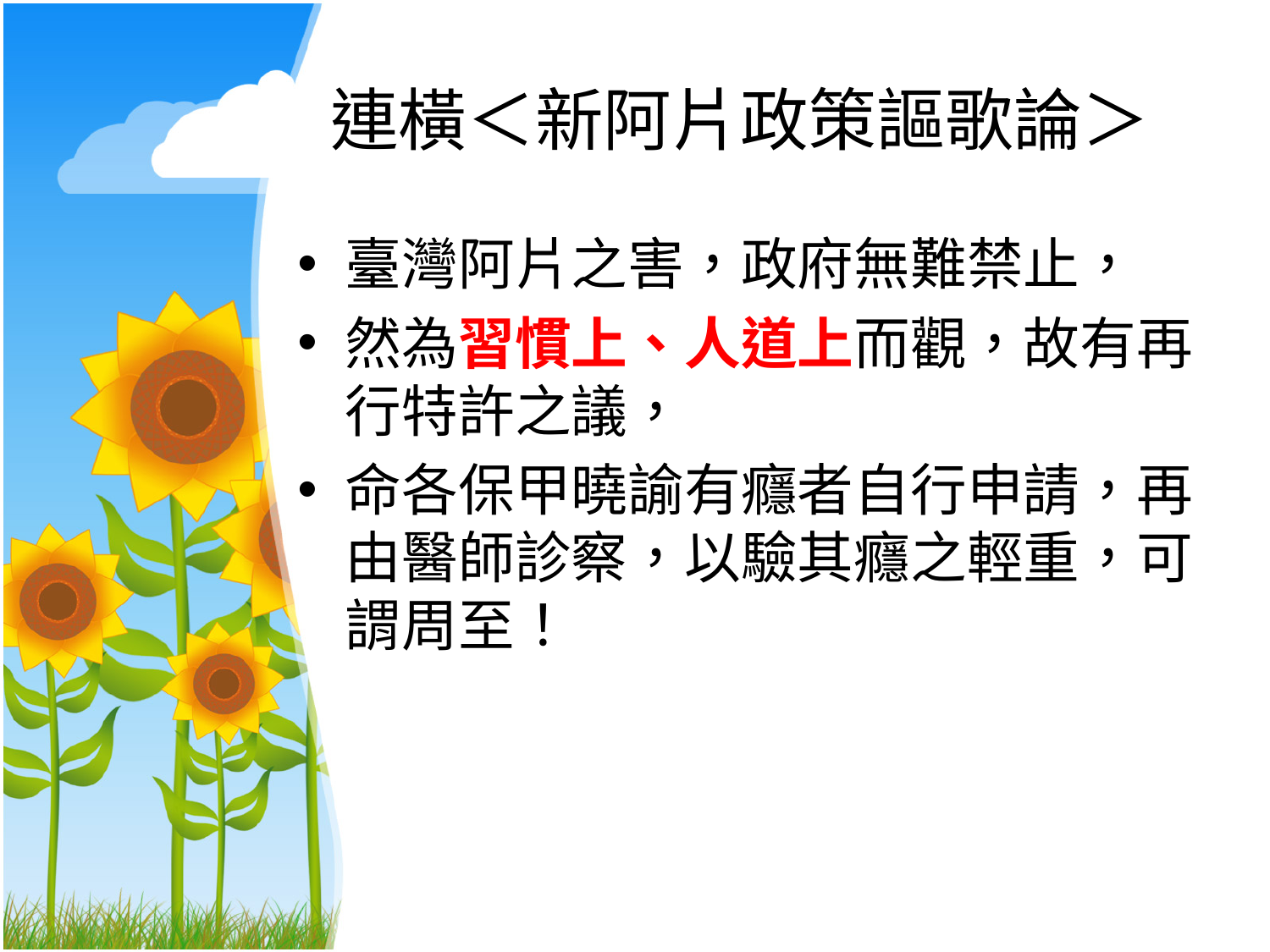

# 連橫＜新阿片政策謳歌論＞
臺灣阿片之害，政府無難禁止，
然為習慣上、人道上而觀，故有再行特許之議，
命各保甲曉諭有癮者自行申請，再由醫師診察，以驗其癮之輕重，可謂周至！